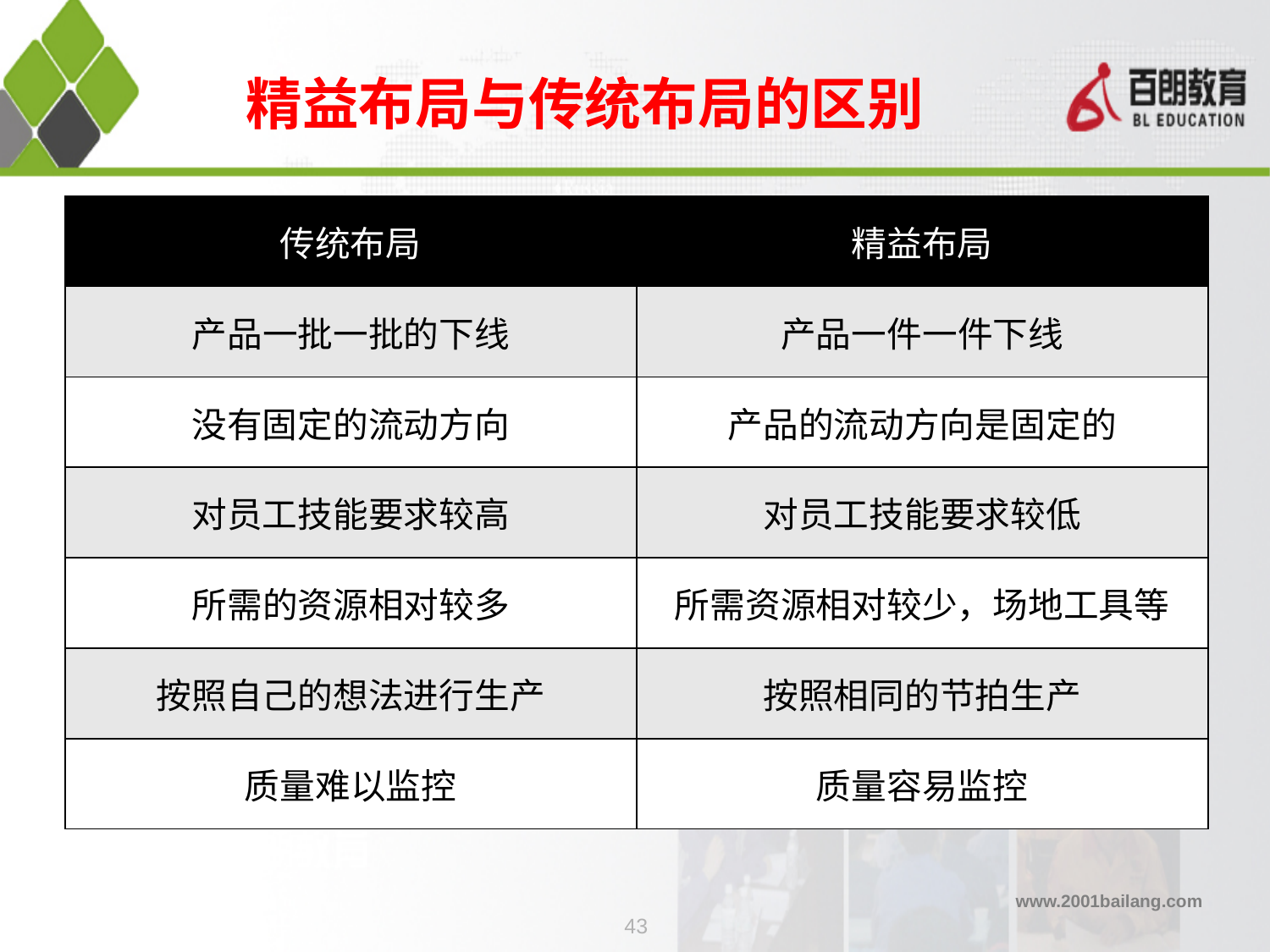

# 精益布局与传统布局的区别
| 传统布局 | 精益布局 |
| --- | --- |
| 产品一批一批的下线 | 产品一件一件下线 |
| 没有固定的流动方向 | 产品的流动方向是固定的 |
| 对员工技能要求较高 | 对员工技能要求较低 |
| 所需的资源相对较多 | 所需资源相对较少，场地工具等 |
| 按照自己的想法进行生产 | 按照相同的节拍生产 |
| 质量难以监控 | 质量容易监控 |
43